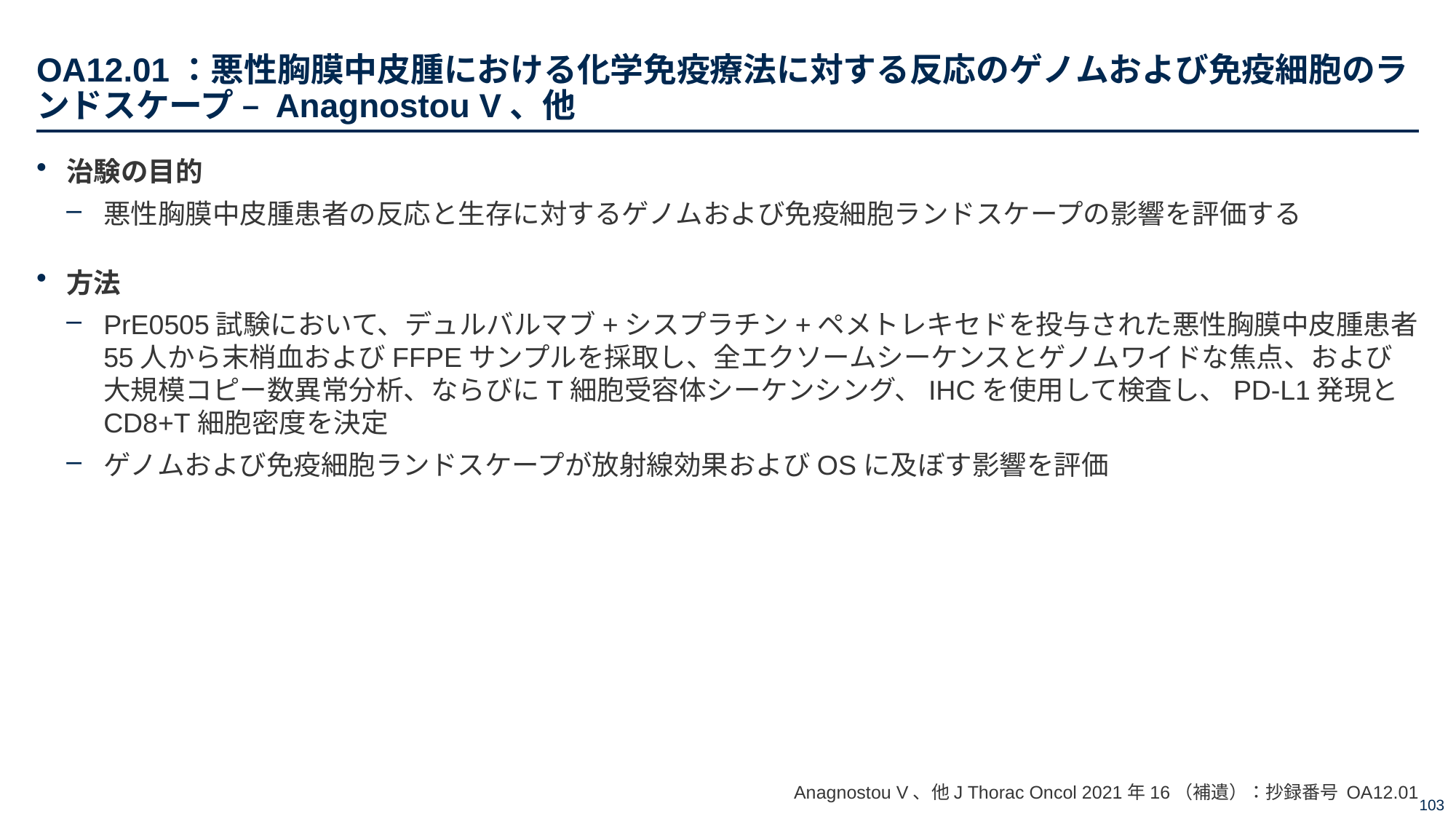

# OA12.01：悪性胸膜中皮腫における化学免疫療法に対する反応のゲノムおよび免疫細胞のランドスケープ – Anagnostou V、他
治験の目的
悪性胸膜中皮腫患者の反応と生存に対するゲノムおよび免疫細胞ランドスケープの影響を評価する
方法
PrE0505試験において、デュルバルマブ+シスプラチン+ペメトレキセドを投与された悪性胸膜中皮腫患者55人から末梢血およびFFPEサンプルを採取し、全エクソームシーケンスとゲノムワイドな焦点、および大規模コピー数異常分析、ならびにT細胞受容体シーケンシング、IHCを使用して検査し、PD-L1発現とCD8+T細胞密度を決定
ゲノムおよび免疫細胞ランドスケープが放射線効果およびOSに及ぼす影響を評価
Anagnostou V、他J Thorac Oncol 2021年16（補遺）：抄録番号 OA12.01